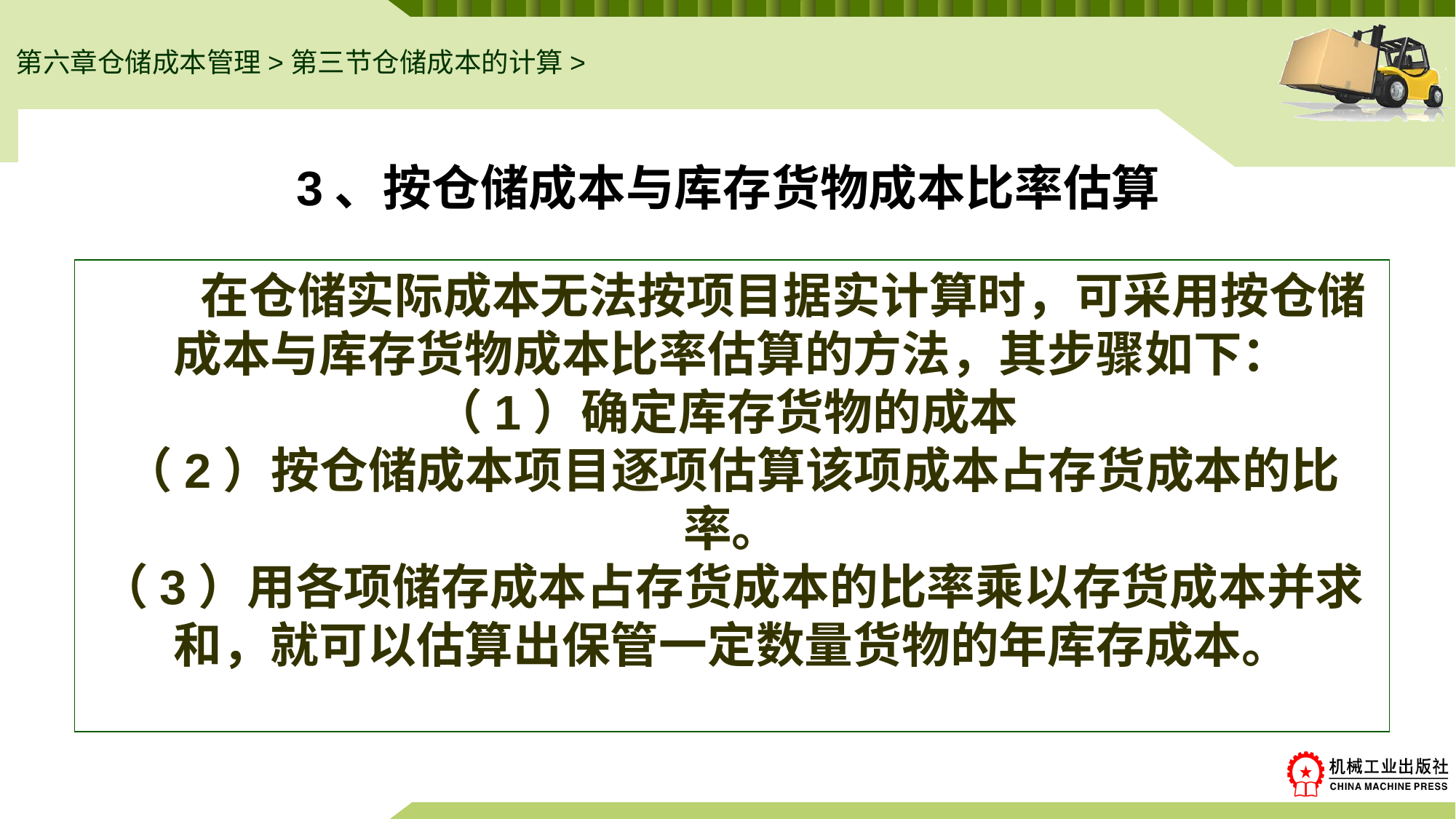

第六章仓储成本管理>第三节仓储成本的计算>
# 3、按仓储成本与库存货物成本比率估算
在仓储实际成本无法按项目据实计算时，可采用按仓储成本与库存货物成本比率估算的方法，其步骤如下：
（1）确定库存货物的成本
（2）按仓储成本项目逐项估算该项成本占存货成本的比率。
（3）用各项储存成本占存货成本的比率乘以存货成本并求和，就可以估算出保管一定数量货物的年库存成本。